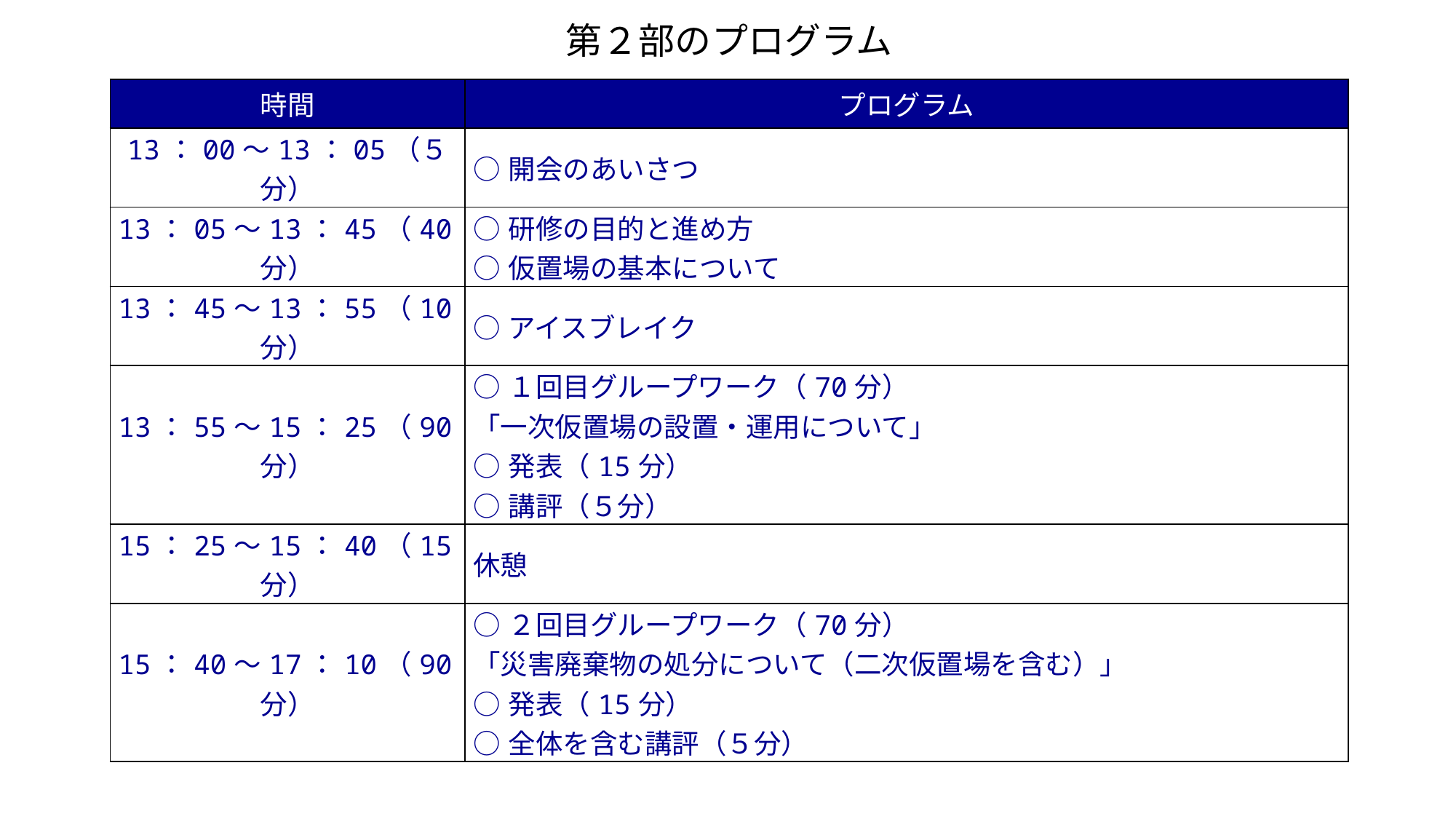

# 第２部のプログラム
| 時間 | プログラム |
| --- | --- |
| 13：00～13：05（５分） | ○開会のあいさつ |
| 13：05～13：45（40分） | ○研修の目的と進め方 ○仮置場の基本について |
| 13：45～13：55（10分） | ○アイスブレイク |
| 13：55～15：25（90分） | ○１回目グループワーク（70分） 「一次仮置場の設置・運用について」 ○発表（15分） ○講評（５分） |
| 15：25～15：40（15分） | 休憩 |
| 15：40～17：10（90分） | ○２回目グループワーク（70分） 「災害廃棄物の処分について（二次仮置場を含む）」 ○発表（15分） ○全体を含む講評（５分） |